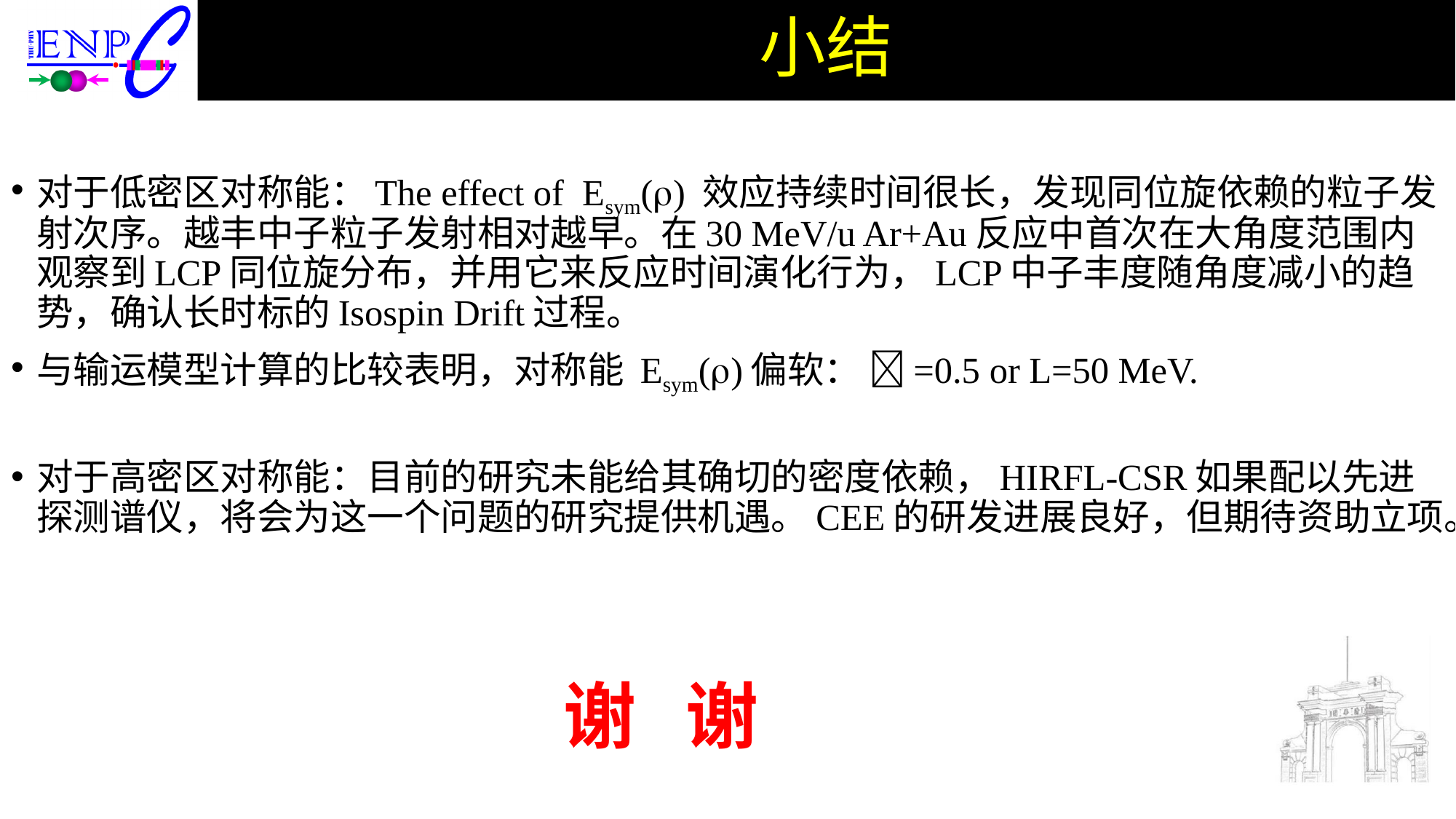

# 小结
对于低密区对称能：The effect of  Esym(ρ) 效应持续时间很长，发现同位旋依赖的粒子发射次序。越丰中子粒子发射相对越早。在30 MeV/u Ar+Au反应中首次在大角度范围内观察到LCP同位旋分布，并用它来反应时间演化行为，LCP中子丰度随角度减小的趋势，确认长时标的Isospin Drift过程。
与输运模型计算的比较表明，对称能 Esym(ρ)偏软： γ=0.5 or L=50 MeV.

对于高密区对称能：目前的研究未能给其确切的密度依赖，HIRFL-CSR如果配以先进探测谱仪，将会为这一个问题的研究提供机遇。CEE的研发进展良好，但期待资助立项。
谢   谢